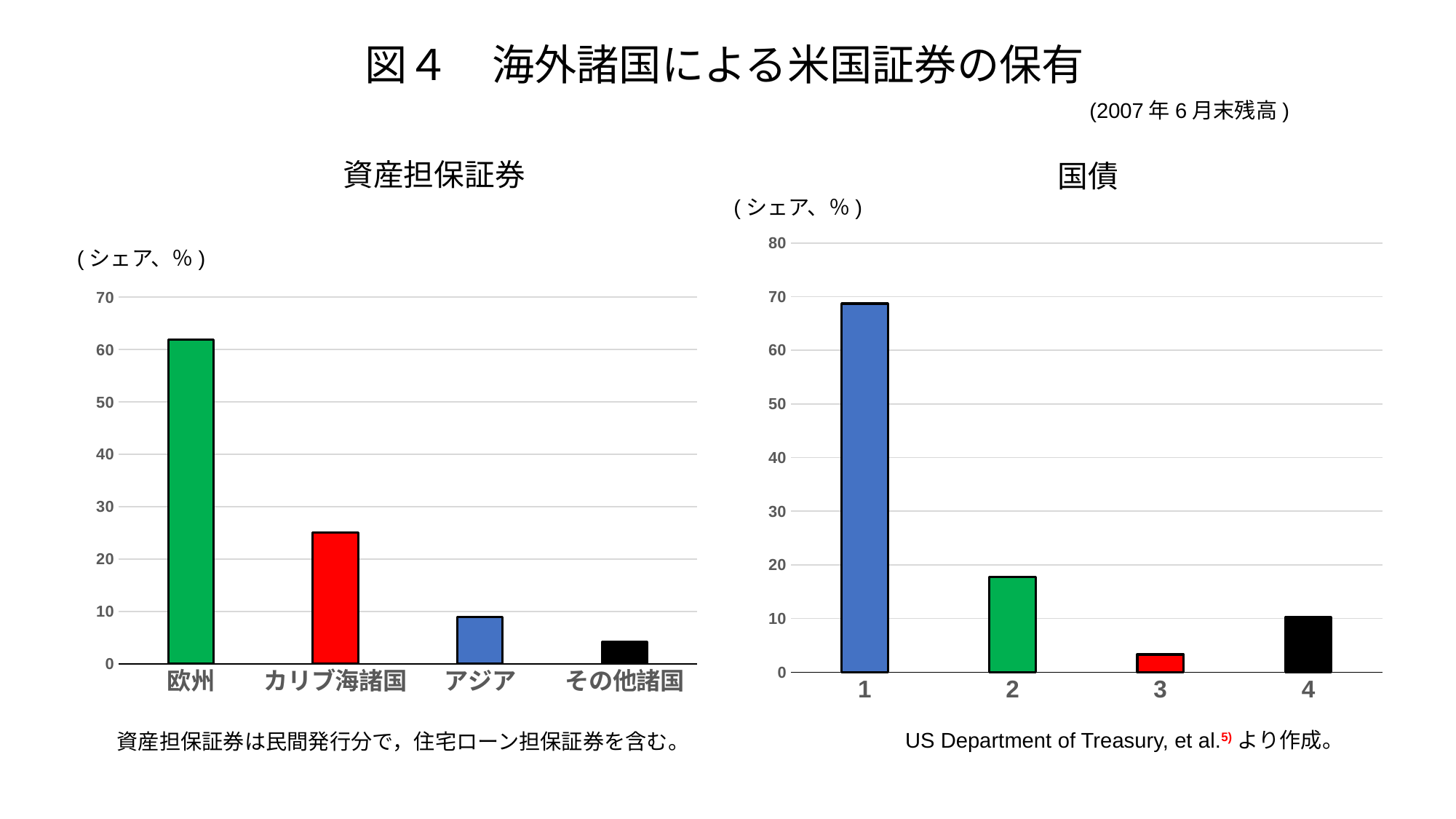

# 図４　海外諸国による米国証券の保有
(2007年6月末残高)
資産担保証券
国債
(シェア、％)

### Chart

| Category |  |
|---|---|
(シェア、％)

### Chart

| Category |  |
|---|---|
| 欧州 | 61.9 |
| カリブ海諸国 | 25.1 |
| アジア | 8.9 |
| その他諸国 | 4.2 |
資産担保証券は民間発行分で，住宅ローン担保証券を含む。
US Department of Treasury, et al.5)より作成。